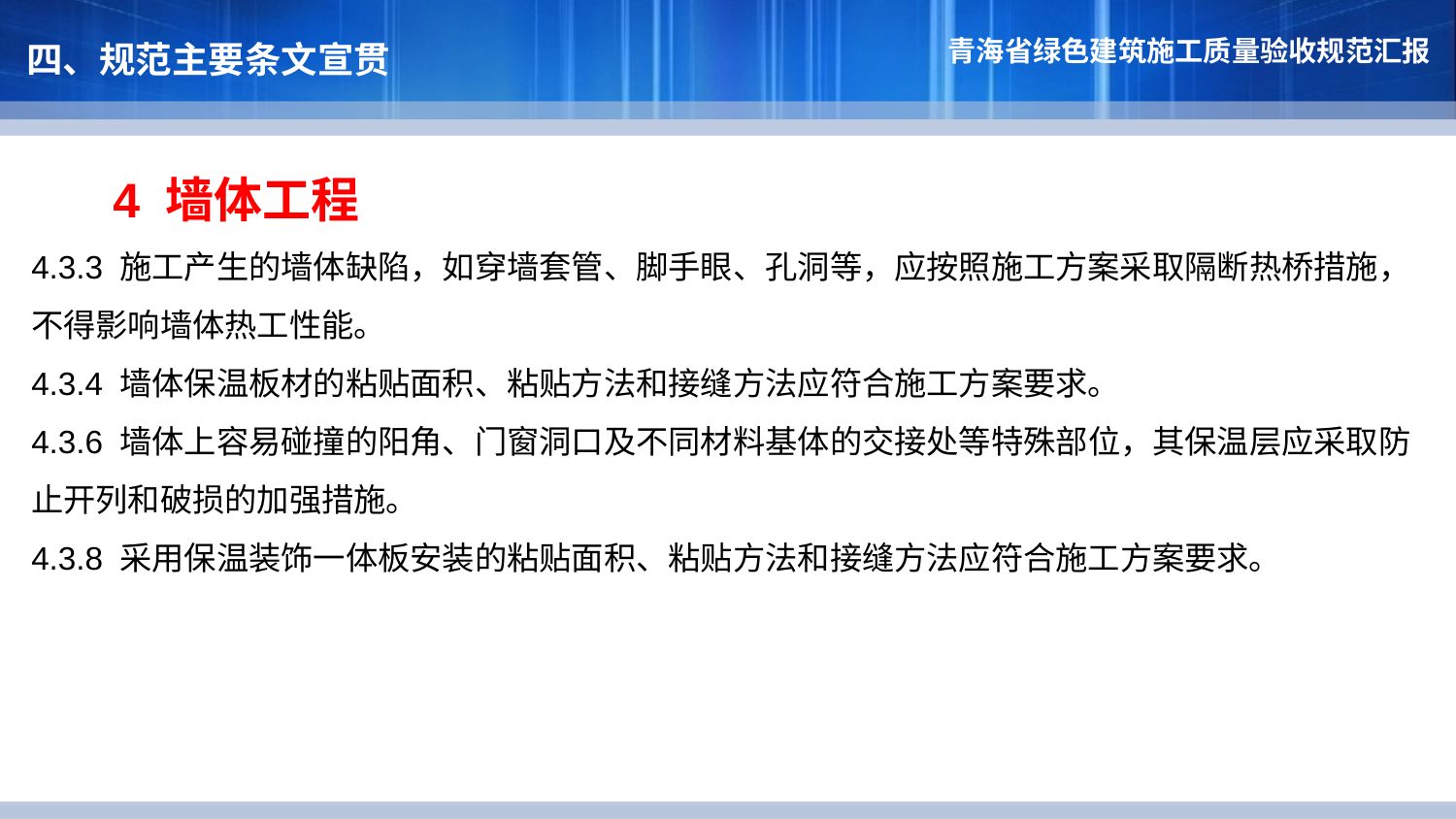

四、规范主要条文宣贯
      4 墙体工程
4.3.3 施工产生的墙体缺陷，如穿墙套管、脚手眼、孔洞等，应按照施工方案采取隔断热桥措施，不得影响墙体热工性能。
4.3.4 墙体保温板材的粘贴面积、粘贴方法和接缝方法应符合施工方案要求。
4.3.6 墙体上容易碰撞的阳角、门窗洞口及不同材料基体的交接处等特殊部位，其保温层应采取防止开列和破损的加强措施。
4.3.8 采用保温装饰一体板安装的粘贴面积、粘贴方法和接缝方法应符合施工方案要求。